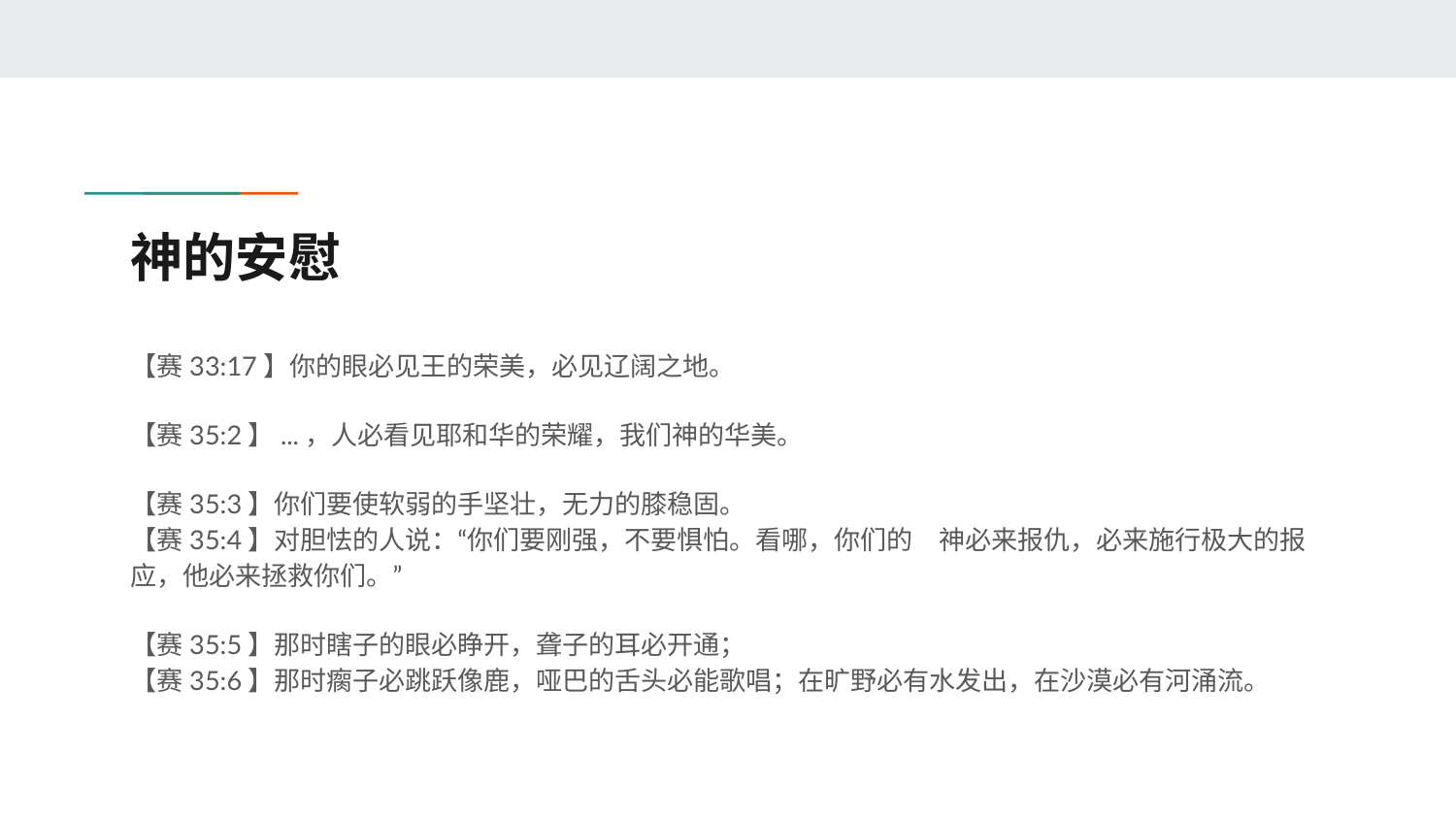

# 神的安慰
【赛33:17】你的眼必见王的荣美，必见辽阔之地。
【赛35:2】...，人必看见耶和华的荣耀，我们神的华美。
【赛35:3】你们要使软弱的手坚壮，无力的膝稳固。
【赛35:4】对胆怯的人说：“你们要刚强，不要惧怕。看哪，你们的　神必来报仇，必来施行极大的报应，他必来拯救你们。”
【赛35:5】那时瞎子的眼必睁开，聋子的耳必开通；
【赛35:6】那时瘸子必跳跃像鹿，哑巴的舌头必能歌唱；在旷野必有水发出，在沙漠必有河涌流。